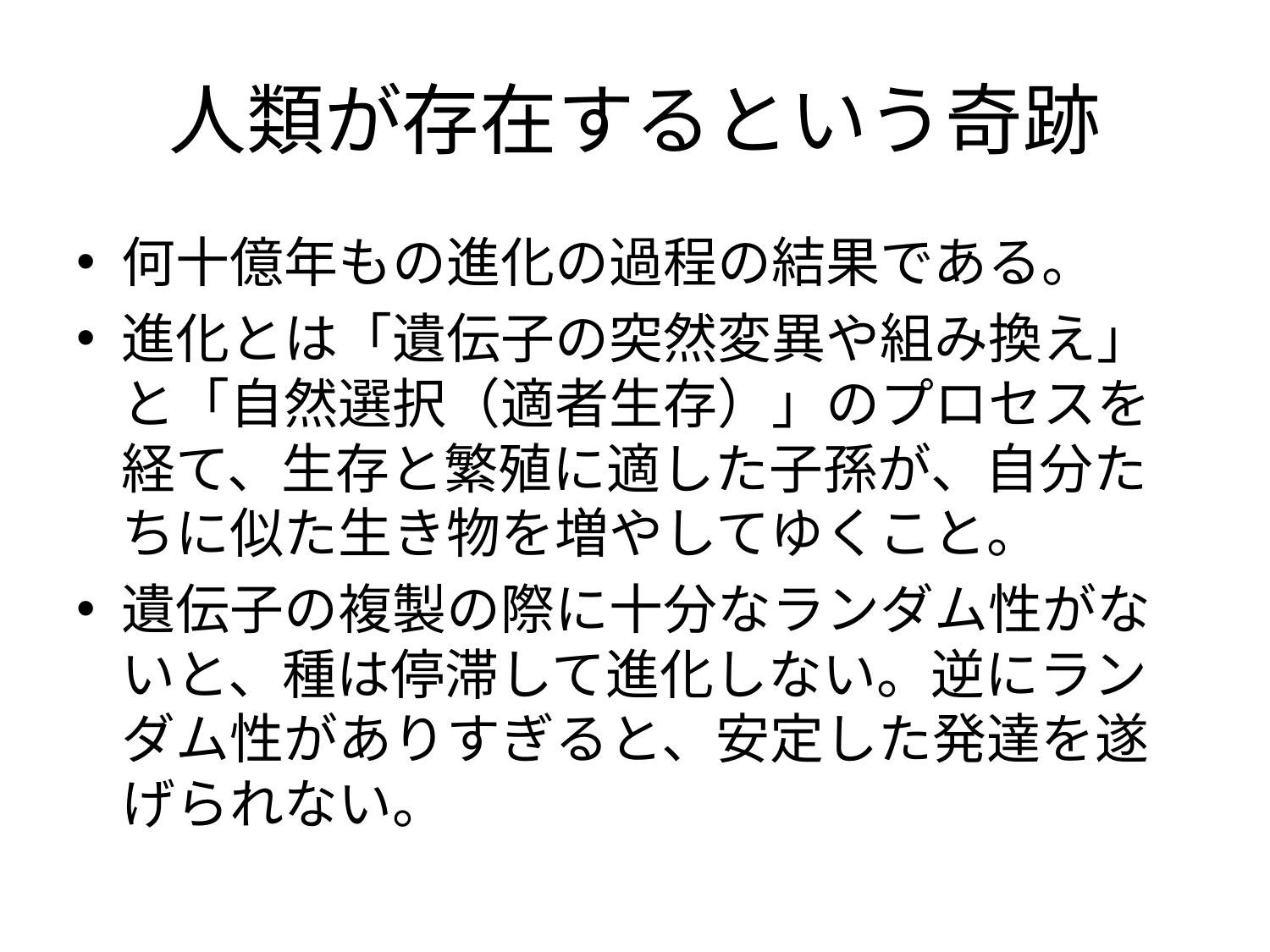

# 人類が存在するという奇跡
何十億年もの進化の過程の結果である。
進化とは「遺伝子の突然変異や組み換え」と「自然選択（適者生存）」のプロセスを経て、生存と繁殖に適した子孫が、自分たちに似た生き物を増やしてゆくこと。
遺伝子の複製の際に十分なランダム性がないと、種は停滞して進化しない。逆にランダム性がありすぎると、安定した発達を遂げられない。